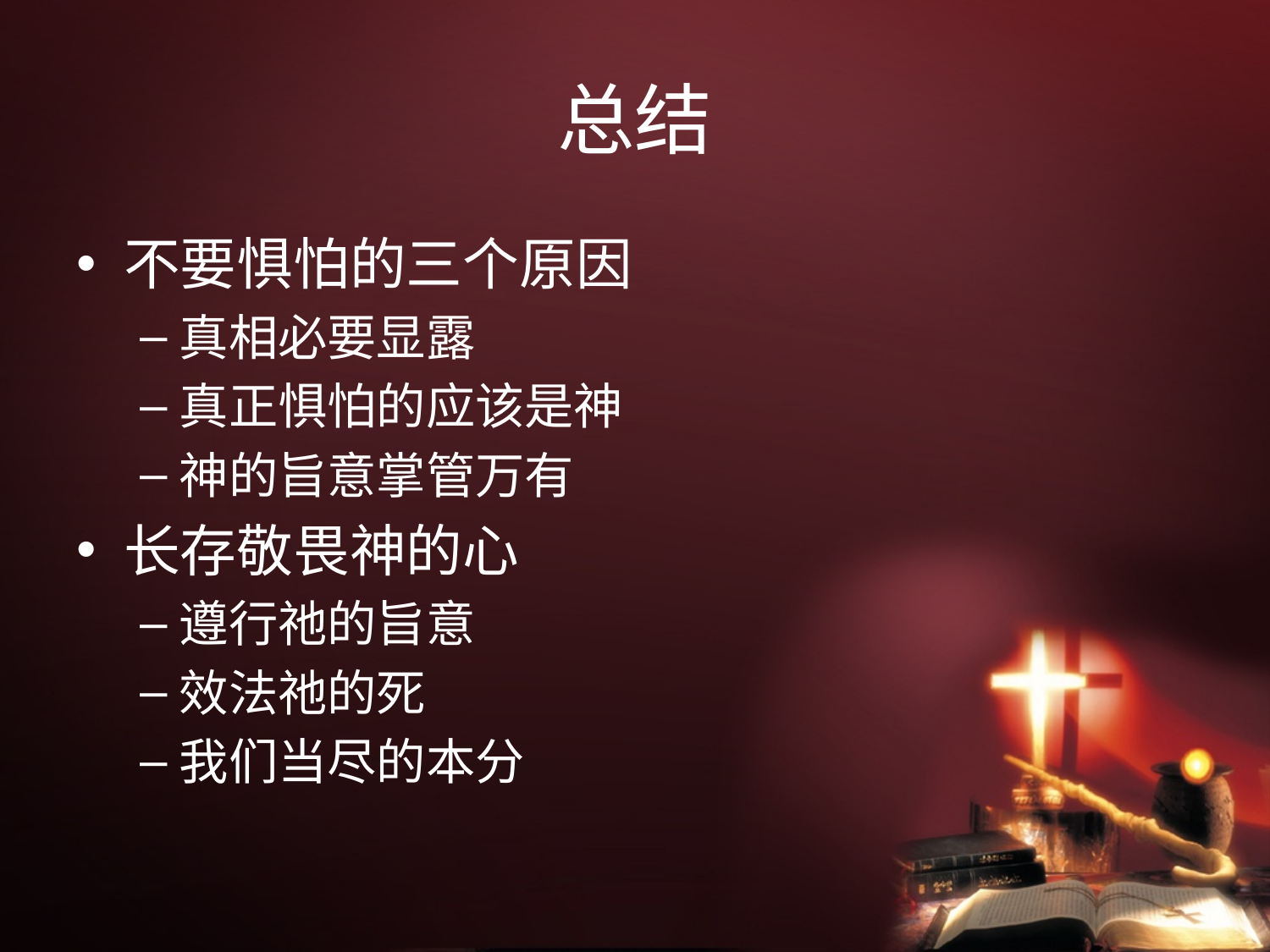

# 总结
不要惧怕的三个原因
真相必要显露
真正惧怕的应该是神
神的旨意掌管万有
长存敬畏神的心
遵行祂的旨意
效法祂的死
我们当尽的本分